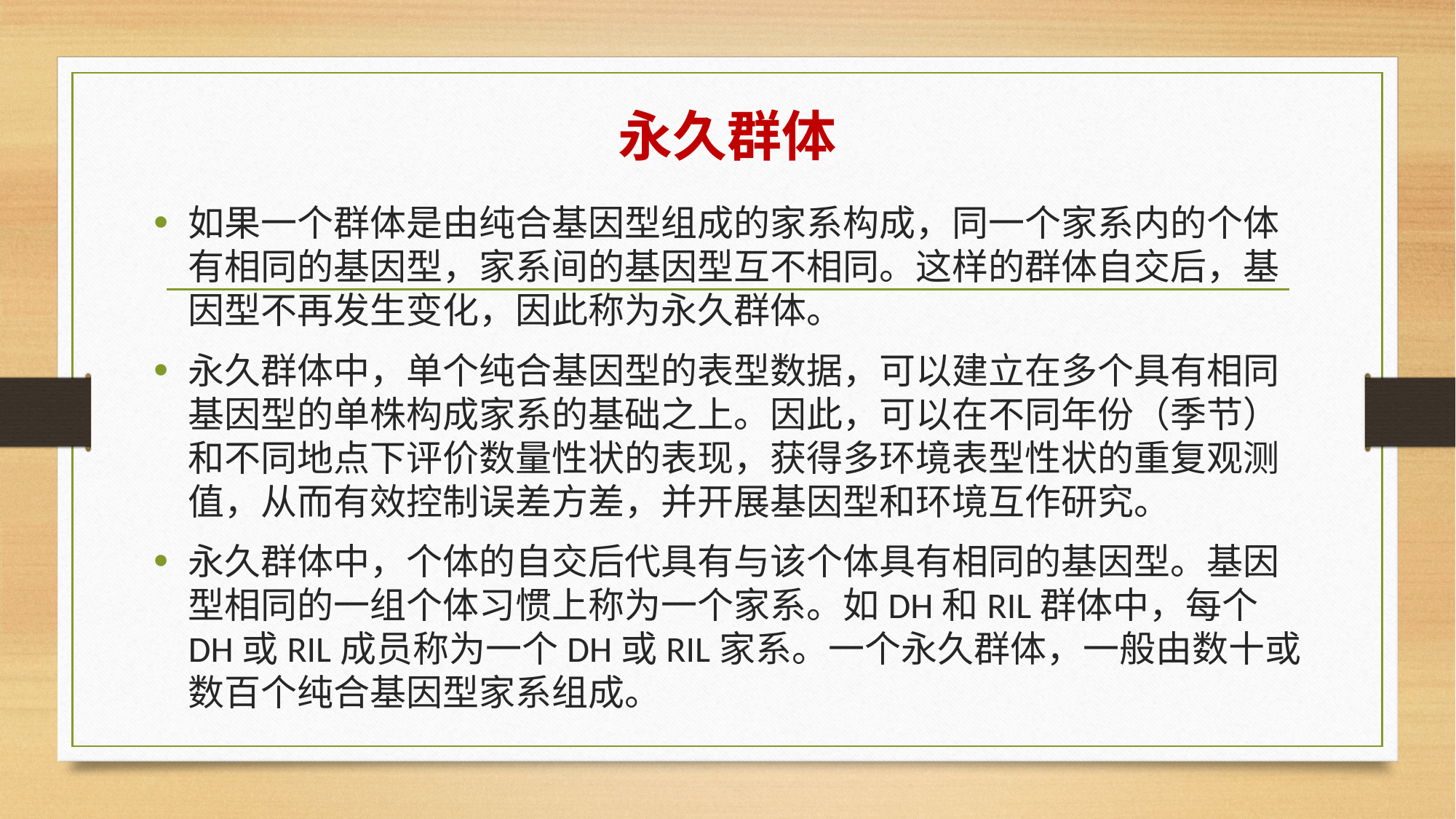

# 永久群体
如果一个群体是由纯合基因型组成的家系构成，同一个家系内的个体有相同的基因型，家系间的基因型互不相同。这样的群体自交后，基因型不再发生变化，因此称为永久群体。
永久群体中，单个纯合基因型的表型数据，可以建立在多个具有相同基因型的单株构成家系的基础之上。因此，可以在不同年份（季节）和不同地点下评价数量性状的表现，获得多环境表型性状的重复观测值，从而有效控制误差方差，并开展基因型和环境互作研究。
永久群体中，个体的自交后代具有与该个体具有相同的基因型。基因型相同的一组个体习惯上称为一个家系。如DH和RIL群体中，每个DH或RIL成员称为一个DH或RIL家系。一个永久群体，一般由数十或数百个纯合基因型家系组成。